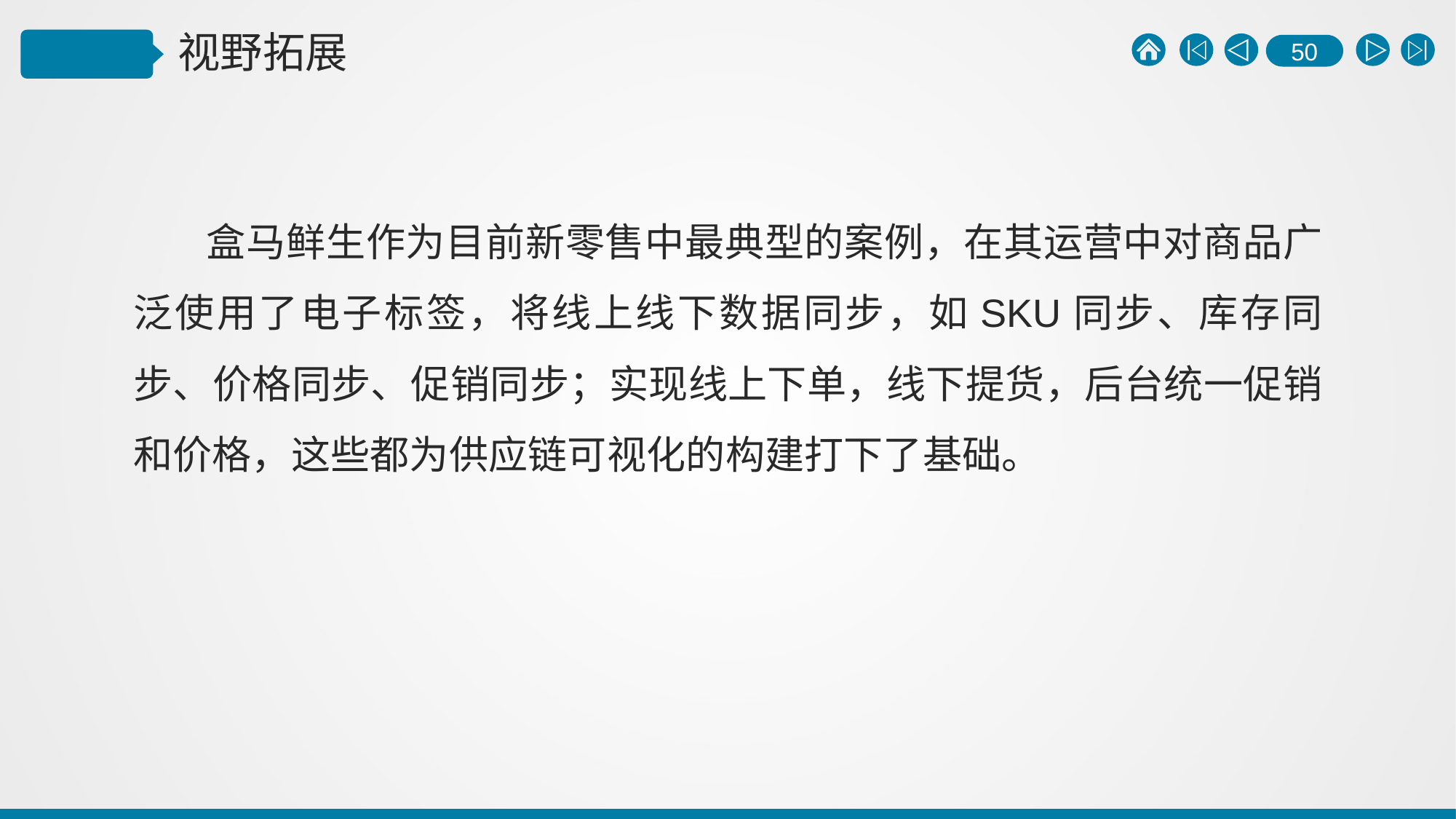

盒马鲜生作为目前新零售中最典型的案例，在其运营中对商品广泛使用了电子标签，将线上线下数据同步，如SKU同步、库存同步、价格同步、促销同步；实现线上下单，线下提货，后台统一促销和价格，这些都为供应链可视化的构建打下了基础。